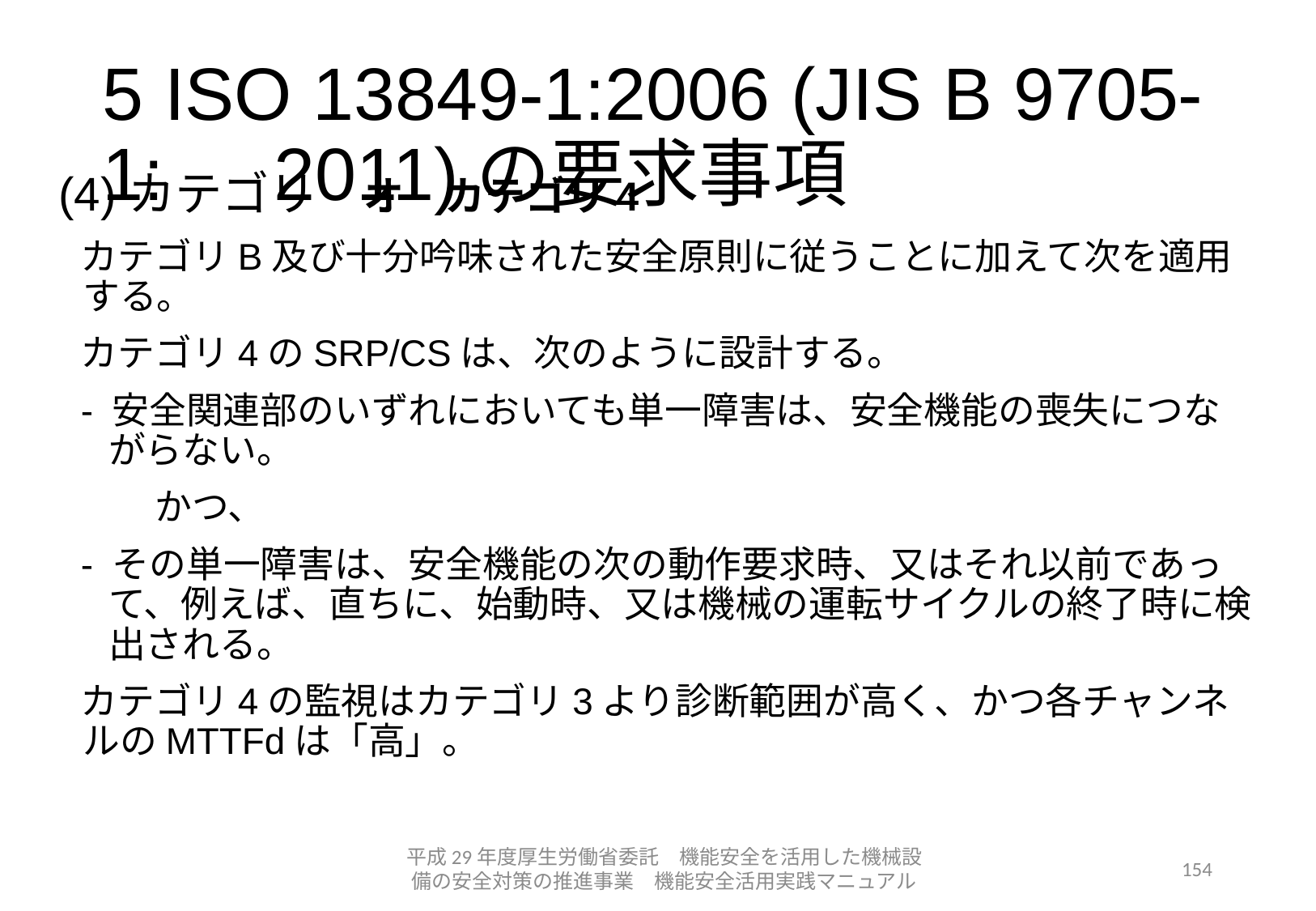

# 5 ISO 13849-1:2006 (JIS B 9705-1:　2011)の要求事項
(4)カテゴリ　オ　カテゴリ4
カテゴリB及び十分吟味された安全原則に従うことに加えて次を適用する。
カテゴリ4のSRP/CSは、次のように設計する。
- 安全関連部のいずれにおいても単一障害は、安全機能の喪失につながらない。
　　かつ、
- その単一障害は、安全機能の次の動作要求時、又はそれ以前であって、例えば、直ちに、始動時、又は機械の運転サイクルの終了時に検出される。
カテゴリ4の監視はカテゴリ3より診断範囲が高く、かつ各チャンネルのMTTFdは「高」。
平成29年度厚生労働省委託　機能安全を活用した機械設備の安全対策の推進事業　機能安全活用実践マニュアル
154